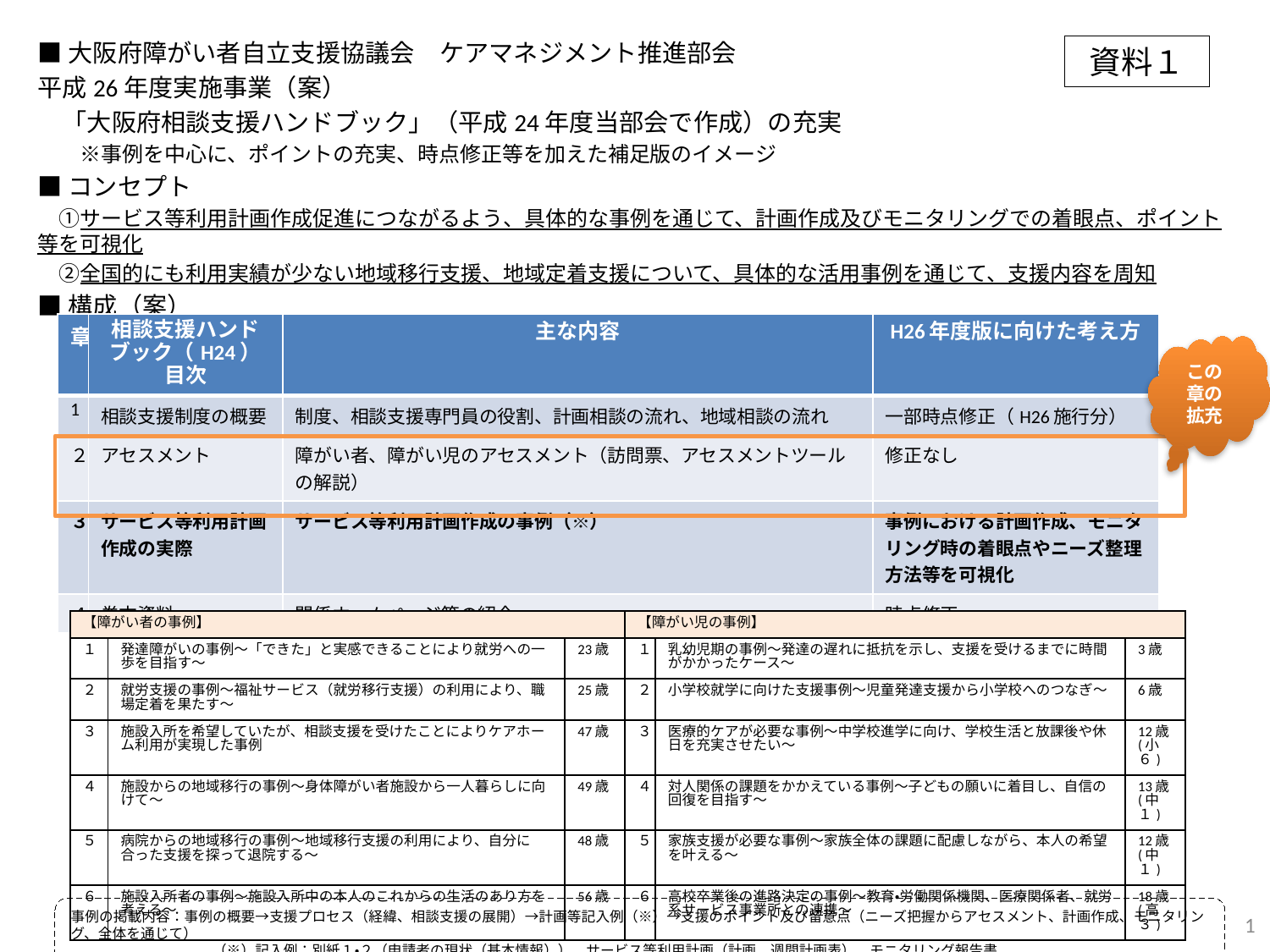

■大阪府障がい者自立支援協議会　ケアマネジメント推進部会
平成26年度実施事業（案）
　「大阪府相談支援ハンドブック」（平成24年度当部会で作成）の充実
　　※事例を中心に、ポイントの充実、時点修正等を加えた補足版のイメージ
■コンセプト
　①サービス等利用計画作成促進につながるよう、具体的な事例を通じて、計画作成及びモニタリングでの着眼点、ポイント等を可視化
　②全国的にも利用実績が少ない地域移行支援、地域定着支援について、具体的な活用事例を通じて、支援内容を周知
■構成（案）

　　※参考：平成24年度「相談支援ハンドブック」事例（12例；障がい者6例、障がい児6例）

資料１
| 章 | 相談支援ハンドブック（H24）目次 | 主な内容 | H26年度版に向けた考え方 |
| --- | --- | --- | --- |
| 1 | 相談支援制度の概要 | 制度、相談支援専門員の役割、計画相談の流れ、地域相談の流れ | 一部時点修正（H26施行分） |
| ２ | アセスメント | 障がい者、障がい児のアセスメント（訪問票、アセスメントツールの解説） | 修正なし |
| ３ | サービス等利用計画作成の実際 | サービス等利用計画作成の事例（※） | 事例における計画作成、モニタリング時の着眼点やニーズ整理方法等を可視化 |
| ４ | 巻末資料 | 関係ホームページ等の紹介 | 時点修正 |
この章の拡充

| 【障がい者の事例】 |  |  | 【障がい児の事例】 |  |  |
| --- | --- | --- | --- | --- | --- |
| １ | 発達障がいの事例～「できた」と実感できることにより就労への一歩を目指す～ | 23歳 | １ | 乳幼児期の事例～発達の遅れに抵抗を示し、支援を受けるまでに時間がかかったケース～ | 3歳 |
| ２ | 就労支援の事例～福祉サービス（就労移行支援）の利用により、職場定着を果たす～ | 25歳 | ２ | 小学校就学に向けた支援事例～児童発達支援から小学校へのつなぎ～ | 6歳 |
| ３ | 施設入所を希望していたが、相談支援を受けたことによりケアホーム利用が実現した事例 | 47歳 | ３ | 医療的ケアが必要な事例～中学校進学に向け、学校生活と放課後や休日を充実させたい～ | 12歳 (小６) |
| ４ | 施設からの地域移行の事例～身体障がい者施設から一人暮らしに向けて～ | 49歳 | ４ | 対人関係の課題をかかえている事例～子どもの願いに着目し、自信の回復を目指す～ | 13歳 (中１) |
| ５ | 病院からの地域移行の事例～地域移行支援の利用により、自分に合った支援を探って退院する～ | 48歳 | ５ | 家族支援が必要な事例～家族全体の課題に配慮しながら、本人の希望を叶える～ | 12歳 (中１) |
| ６ | 施設入所者の事例～施設入所中の本人のこれからの生活のあり方を考える～ | 56歳 | ６ | 高校卒業後の進路決定の事例～教育・労働関係機関、医療関係者、就労系サービス事業所との連携～ | 18歳 (高３) |
事例の掲載内容：事例の概要→支援プロセス（経緯、相談支援の展開）→計画等記入例（※）→支援のポイント及び留意点（ニーズ把握からアセスメント、計画作成、モニタリング、全体を通じて）
　　　　　　　　　　（※）記入例：別紙１・２（申請者の現状（基本情報））、サービス等利用計画（計画、週間計画表）、モニタリング報告書
1